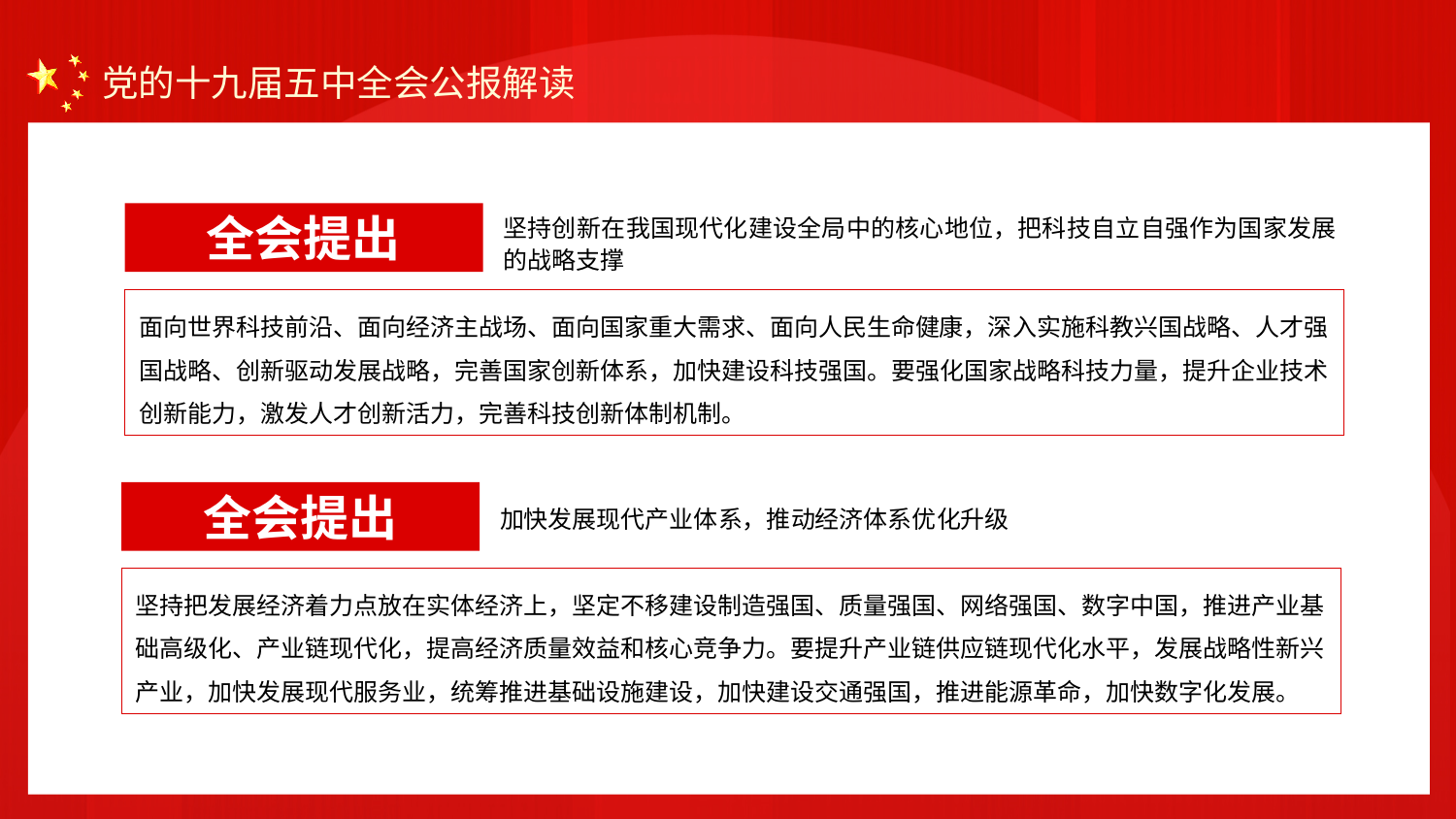

全会提出
坚持创新在我国现代化建设全局中的核心地位，把科技自立自强作为国家发展的战略支撑
面向世界科技前沿、面向经济主战场、面向国家重大需求、面向人民生命健康，深入实施科教兴国战略、人才强国战略、创新驱动发展战略，完善国家创新体系，加快建设科技强国。要强化国家战略科技力量，提升企业技术创新能力，激发人才创新活力，完善科技创新体制机制。
全会提出
加快发展现代产业体系，推动经济体系优化升级
坚持把发展经济着力点放在实体经济上，坚定不移建设制造强国、质量强国、网络强国、数字中国，推进产业基础高级化、产业链现代化，提高经济质量效益和核心竞争力。要提升产业链供应链现代化水平，发展战略性新兴产业，加快发展现代服务业，统筹推进基础设施建设，加快建设交通强国，推进能源革命，加快数字化发展。